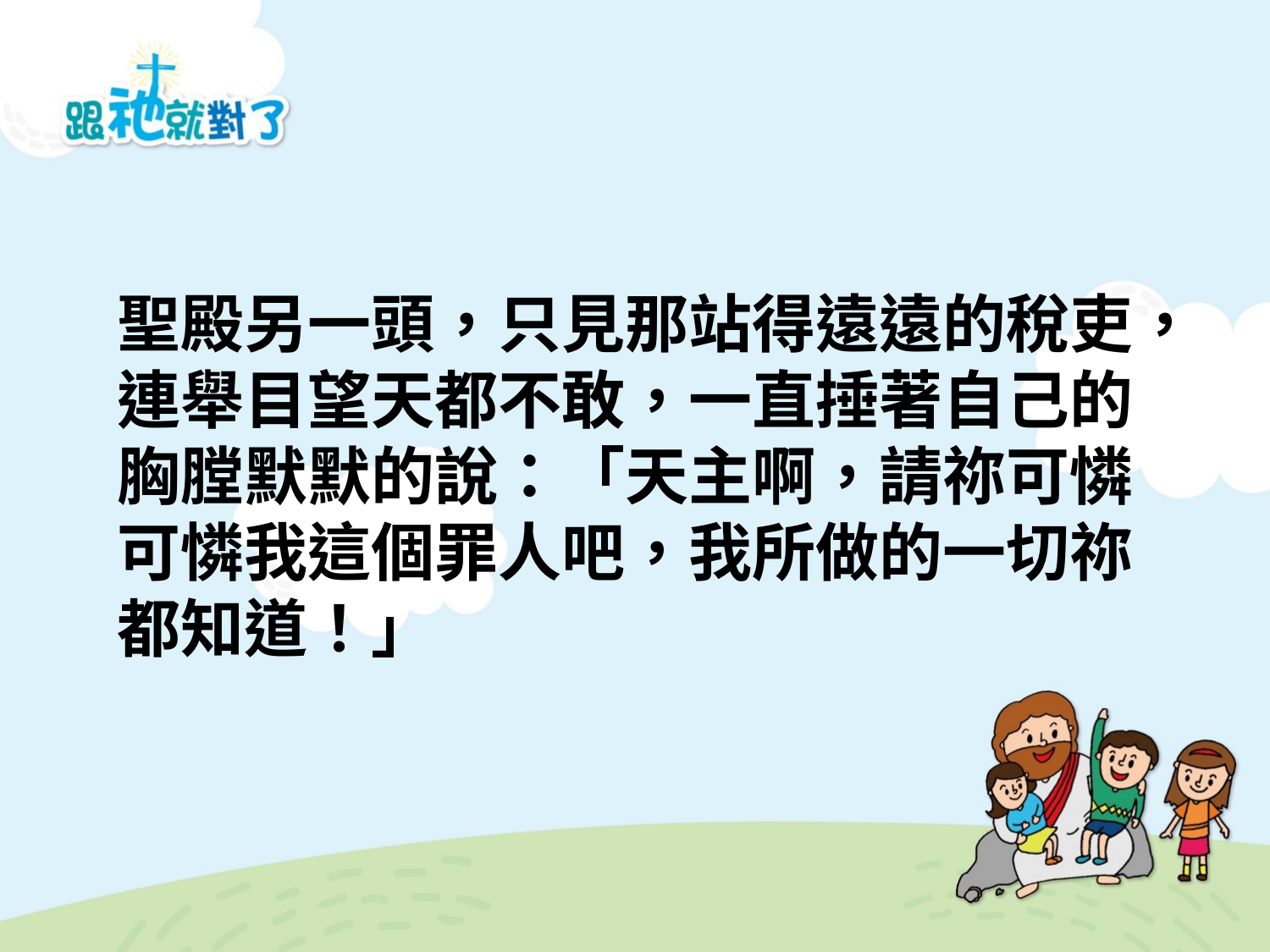

聖殿另一頭，只見那站得遠遠的稅吏，連舉目望天都不敢，一直捶著自己的胸膛默默的說：「天主啊，請祢可憐可憐我這個罪人吧，我所做的一切祢都知道！」